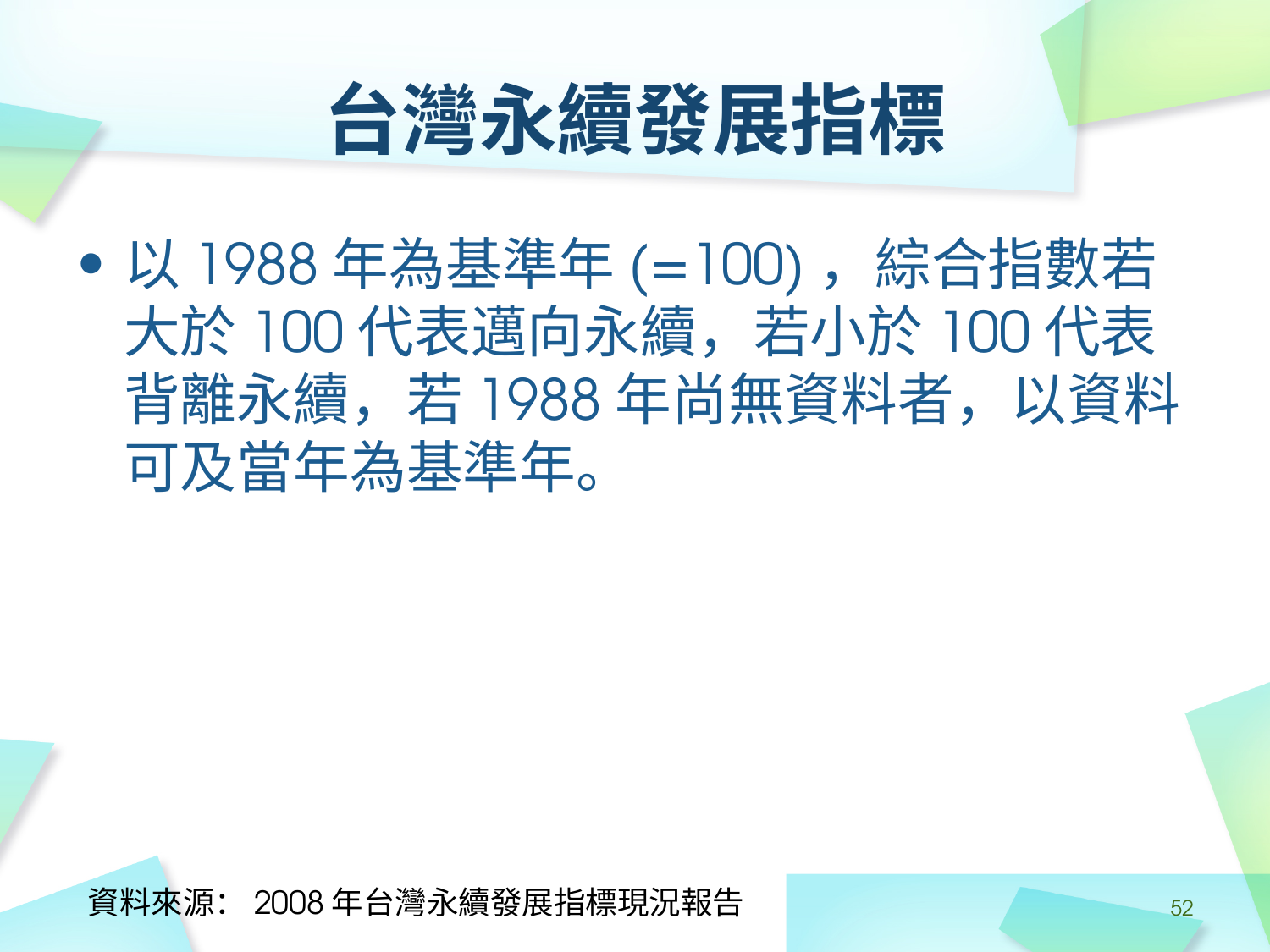

# 台灣永續發展指標
以1988年為基準年(=100)，綜合指數若大於100代表邁向永續，若小於100代表背離永續，若1988年尚無資料者，以資料可及當年為基準年。

資料來源：2008年台灣永續發展指標現況報告
52